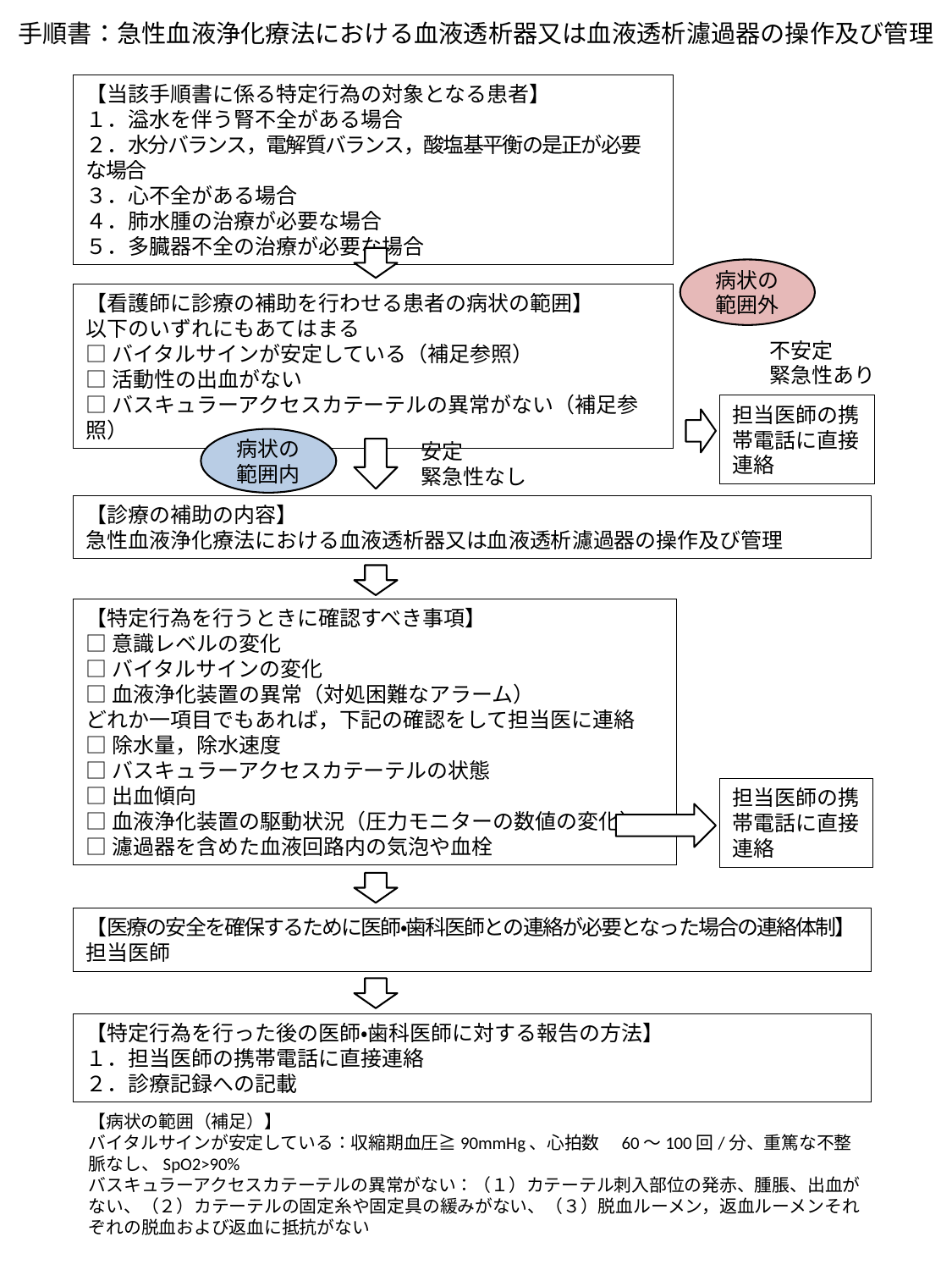

手順書：急性血液浄化療法における血液透析器又は血液透析濾過器の操作及び管理
【当該手順書に係る特定行為の対象となる患者】
１．溢水を伴う腎不全がある場合
２．水分バランス，電解質バランス，酸塩基平衡の是正が必要な場合
３．心不全がある場合
４．肺水腫の治療が必要な場合
５．多臓器不全の治療が必要な場合

病状の
範囲外
【看護師に診療の補助を行わせる患者の病状の範囲】
以下のいずれにもあてはまる
□バイタルサインが安定している（補足参照）
□活動性の出血がない
□バスキュラーアクセスカテーテルの異常がない（補足参照）
不安定
緊急性あり
担当医師の携帯電話に直接連絡

病状の
範囲内
安定
緊急性なし

【診療の補助の内容】
急性血液浄化療法における血液透析器又は血液透析濾過器の操作及び管理

【特定行為を行うときに確認すべき事項】
□意識レベルの変化
□バイタルサインの変化
□血液浄化装置の異常（対処困難なアラーム）
どれか一項目でもあれば，下記の確認をして担当医に連絡
□除水量，除水速度
□バスキュラーアクセスカテーテルの状態
□出血傾向
□血液浄化装置の駆動状況（圧力モニターの数値の変化）
□濾過器を含めた血液回路内の気泡や血栓
担当医師の携帯電話に直接連絡

【医療の安全を確保するために医師・歯科医師との連絡が必要となった場合の連絡体制】
担当医師

【特定行為を行った後の医師・歯科医師に対する報告の方法】
１．担当医師の携帯電話に直接連絡
２．診療記録への記載
【病状の範囲（補足）】
バイタルサインが安定している：収縮期血圧≧90mmHg、心拍数　60～100回/分、重篤な不整脈なし、SpO2>90%
バスキュラーアクセスカテーテルの異常がない：（１）カテーテル刺入部位の発赤、腫脹、出血がない、（２）カテーテルの固定糸や固定具の緩みがない、（３）脱血ルーメン，返血ルーメンそれぞれの脱血および返血に抵抗がない